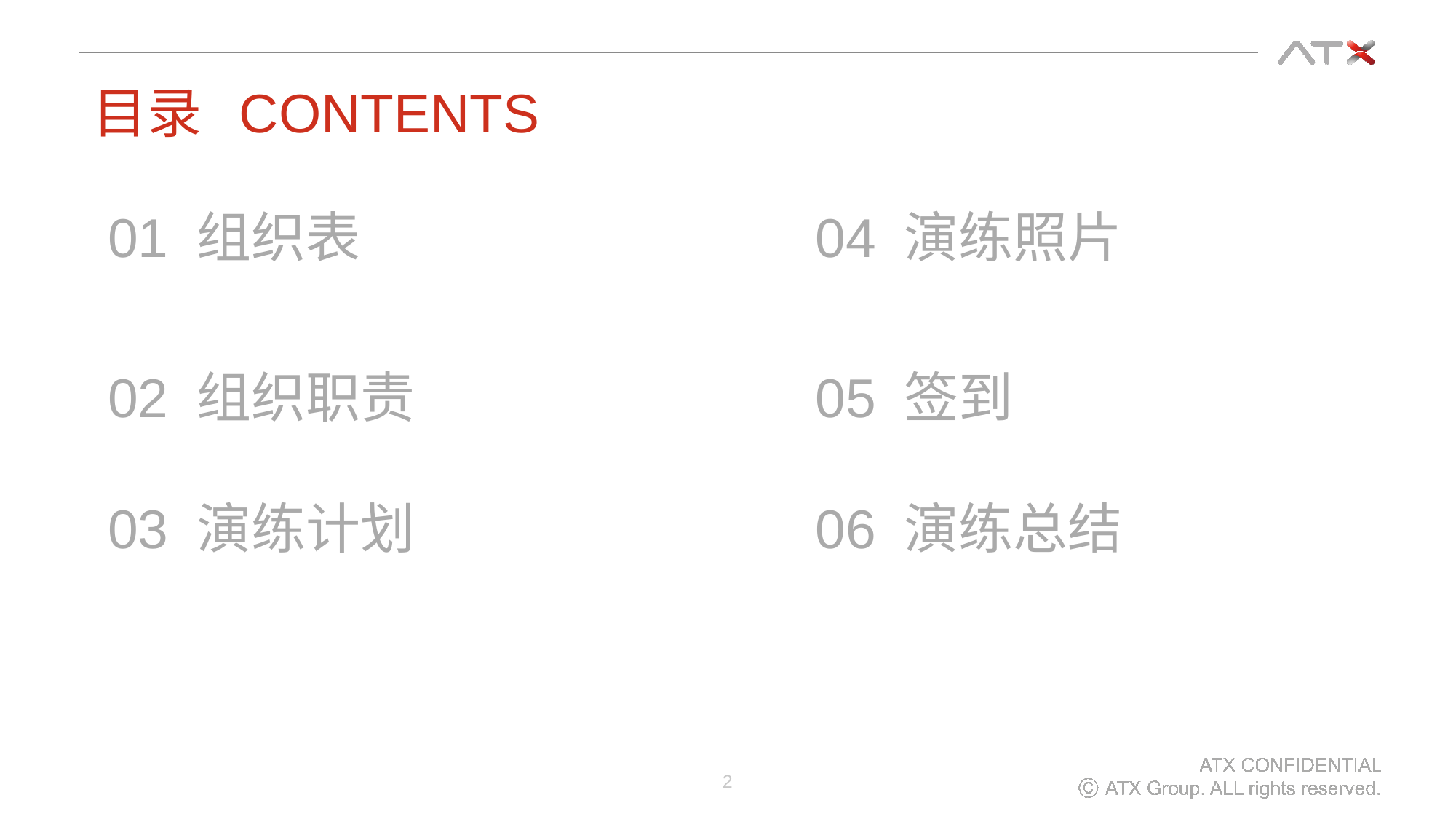

目录  CONTENTS
 01 组织表

 02 组织职责

 03 演练计划
 04 演练照片

 05 签到

 06 演练总结
2